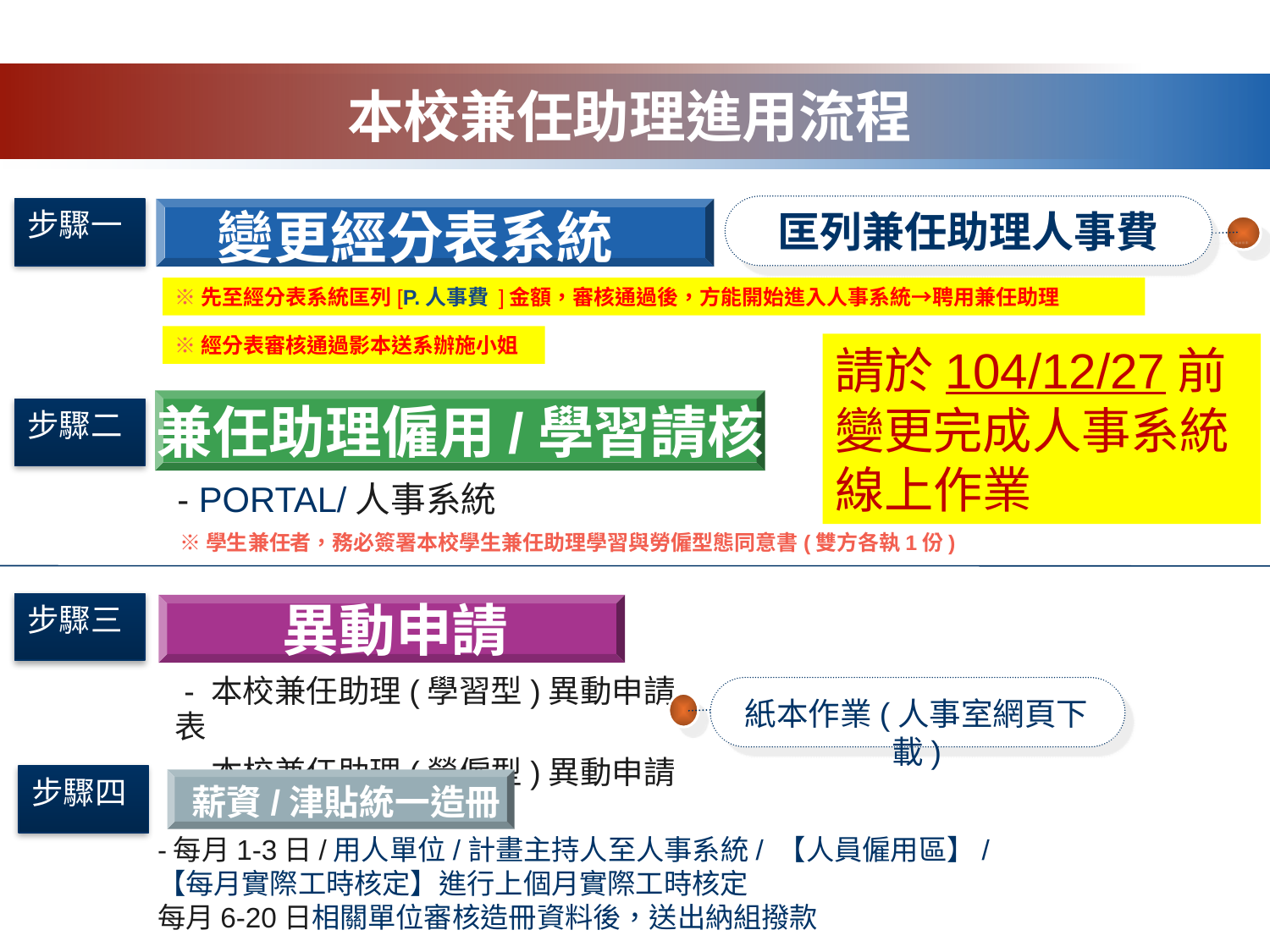

本校兼任助理進用流程
變更經分表系統
匡列兼任助理人事費

步驟一

※先至經分表系統匡列[P.人事費 ]金額，審核通過後，方能開始進入人事系統→聘用兼任助理
※經分表審核通過影本送系辦施小姐
請於104/12/27前變更完成人事系統線上作業
兼任助理僱用/學習請核
步驟二
 - PORTAL/人事系統
※學生兼任者，務必簽署本校學生兼任助理學習與勞僱型態同意書(雙方各執1份)
異動申請

步驟三

 - 本校兼任助理(學習型)異動申請表
 - 本校兼任助理(勞僱型)異動申請表

紙本作業(人事室網頁下載)
步驟四

薪資/津貼統一造冊
-每月1-3日/用人單位/計畫主持人至人事系統/ 【人員僱用區】/
【每月實際工時核定】進行上個月實際工時核定
每月6-20日相關單位審核造冊資料後，送出納組撥款